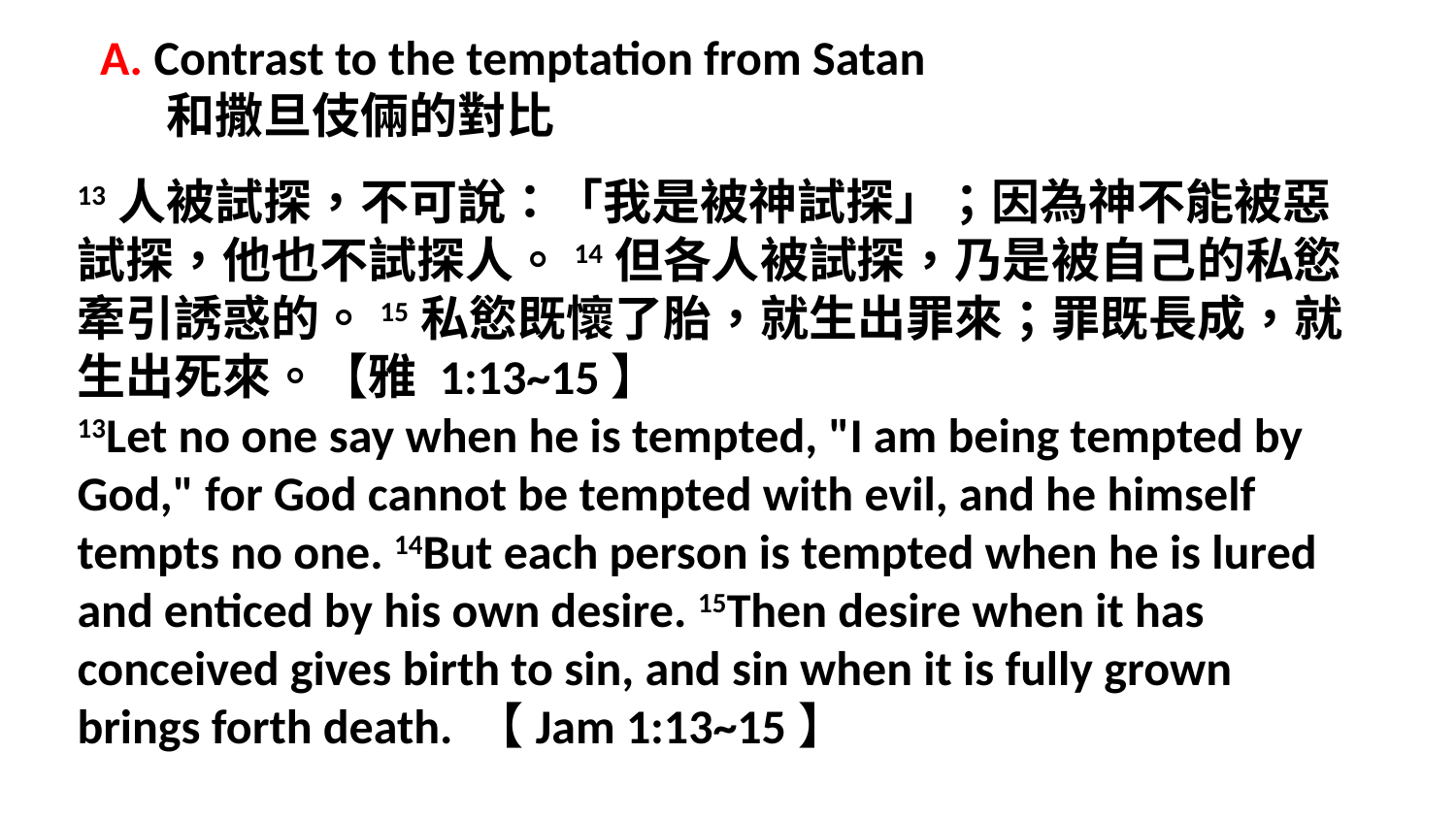

A. Contrast to the temptation from Satan
     和撒旦伎倆的對比
13人被試探，不可說：「我是被神試探」；因為神不能被惡試探，他也不試探人。14但各人被試探，乃是被自己的私慾牽引誘惑的。15私慾既懷了胎，就生出罪來；罪既長成，就生出死來。【雅 1:13~15】
13Let no one say when he is tempted, "I am being tempted by God," for God cannot be tempted with evil, and he himself tempts no one. 14But each person is tempted when he is lured and enticed by his own desire. 15Then desire when it has conceived gives birth to sin, and sin when it is fully grown brings forth death. 【Jam 1:13~15】